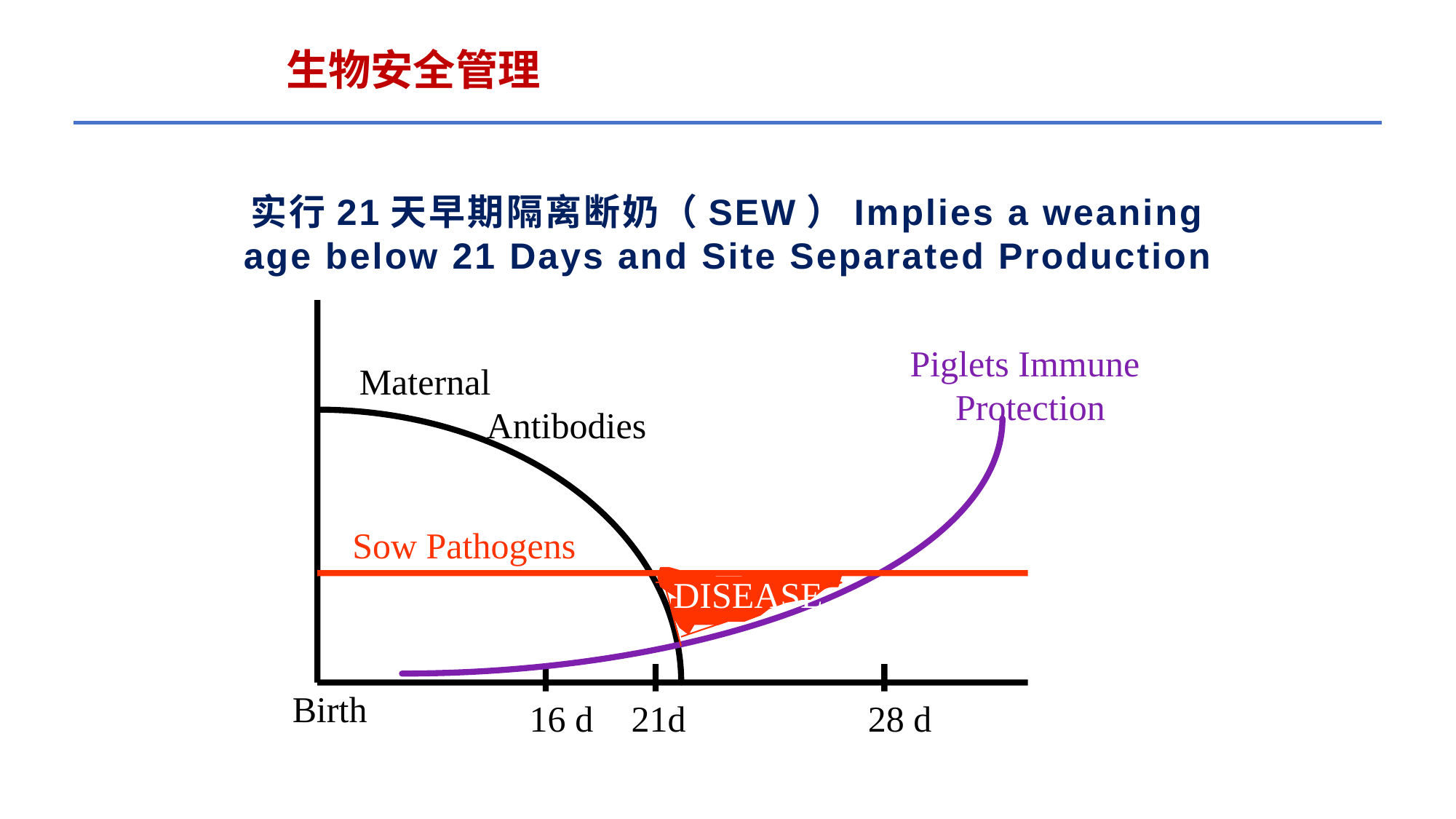

生物安全管理
实行21天早期隔离断奶（SEW）Implies a weaning age below 21 Days and Site Separated Production

Piglets Immune
     Protection
Maternal
              Antibodies

 Sow Pathogens
DISEASE

Birth

16 d
21d
28 d